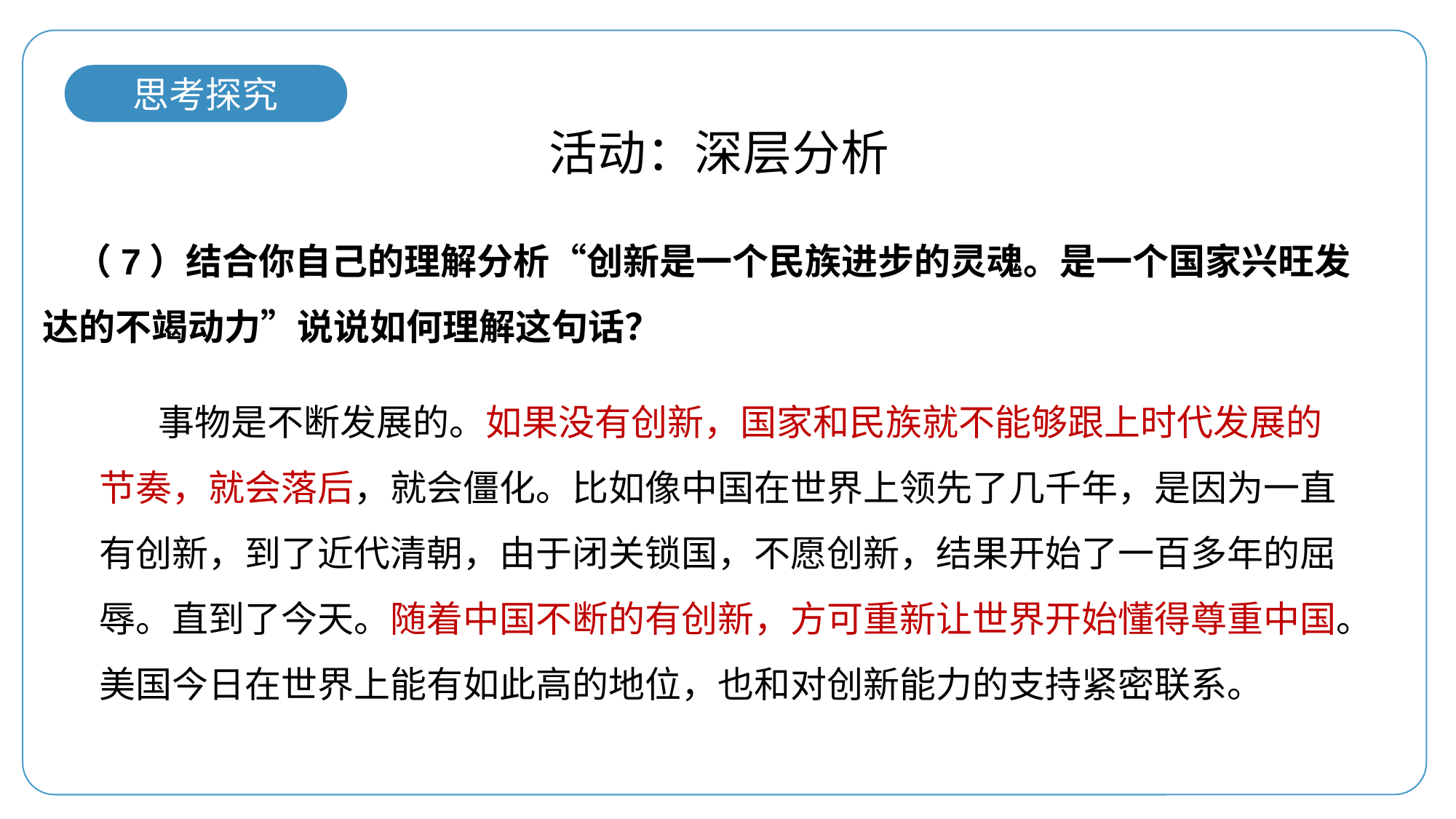

思考探究
活动：深层分析
   （7）结合你自己的理解分析“创新是一个民族进步的灵魂。是一个国家兴旺发达的不竭动力”说说如何理解这句话？
   事物是不断发展的。如果没有创新，国家和民族就不能够跟上时代发展的节奏，就会落后，就会僵化。比如像中国在世界上领先了几千年，是因为一直有创新，到了近代清朝，由于闭关锁国，不愿创新，结果开始了一百多年的屈辱。直到了今天。随着中国不断的有创新，方可重新让世界开始懂得尊重中国。美国今日在世界上能有如此高的地位，也和对创新能力的支持紧密联系。